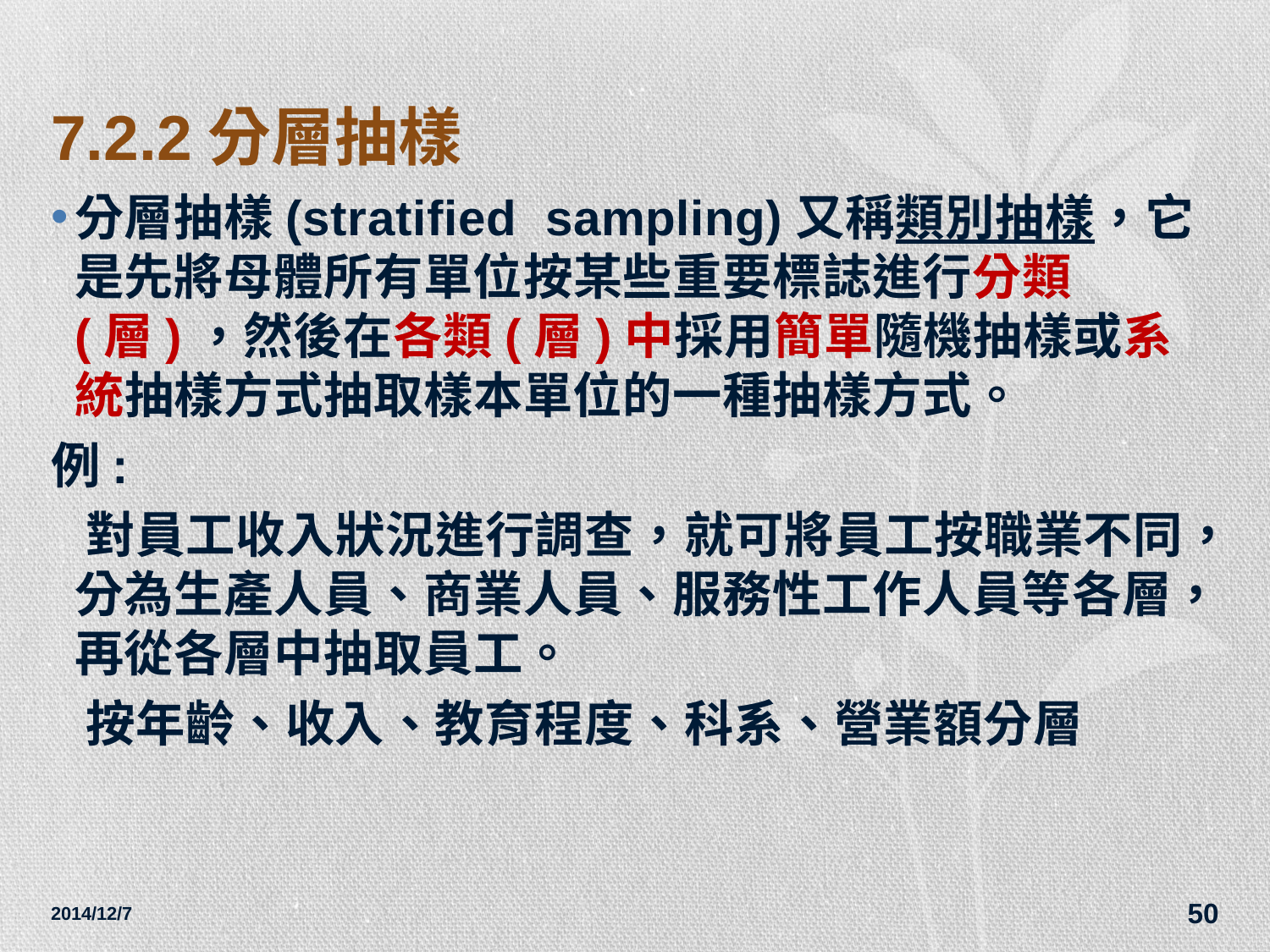

# 7.2.2分層抽樣
分層抽樣(stratified  sampling)又稱類別抽樣，它是先將母體所有單位按某些重要標誌進行分類(層)，然後在各類(層)中採用簡單隨機抽樣或系統抽樣方式抽取樣本單位的一種抽樣方式。
例:
  對員工收入狀況進行調查，就可將員工按職業不同，分為生產人員、商業人員、服務性工作人員等各層，再從各層中抽取員工。
  按年齡、收入、教育程度、科系、營業額分層

2014/12/7
50